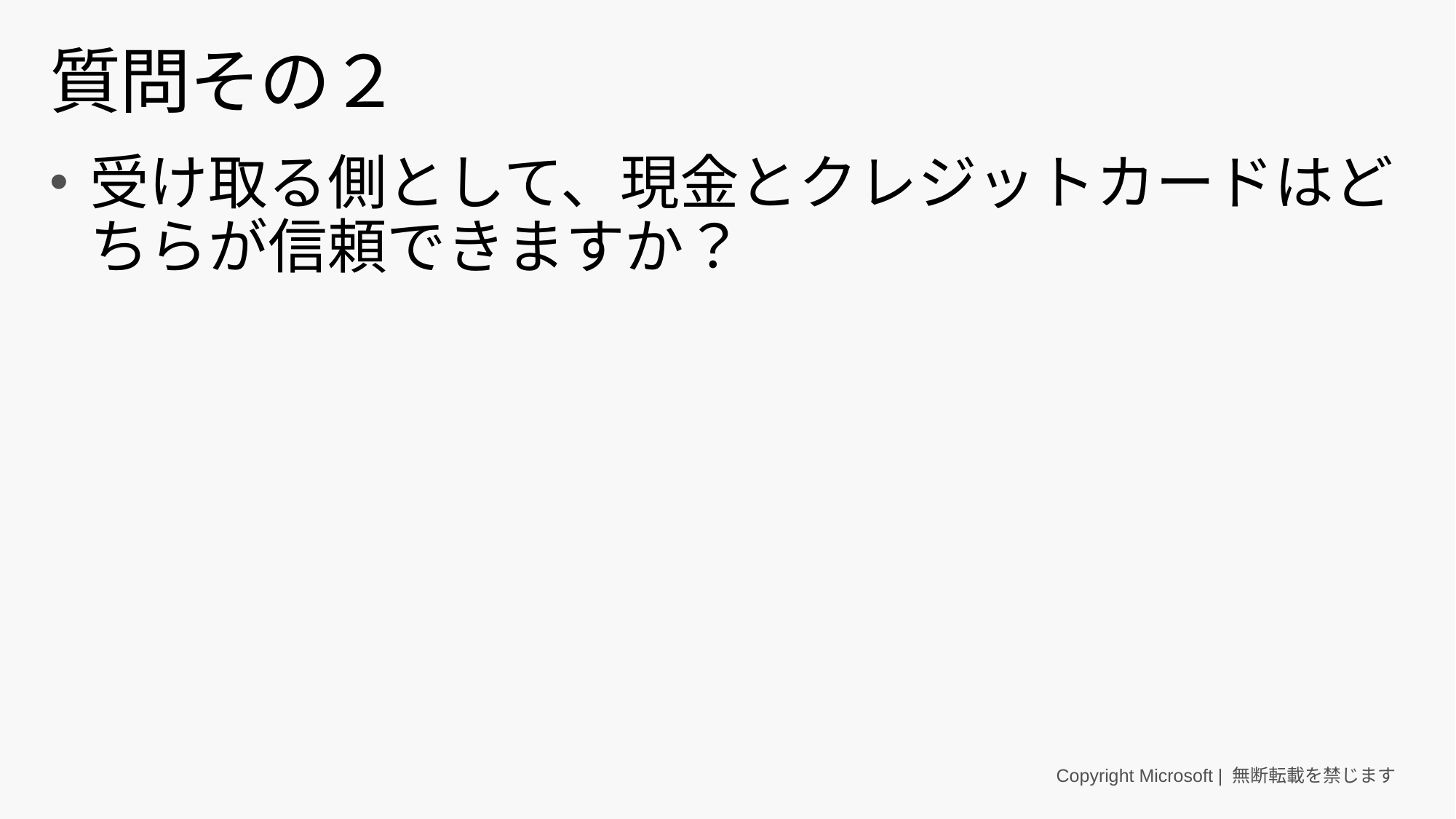

# 質問その２
受け取る側として、現金とクレジットカードはどちらが信頼できますか？